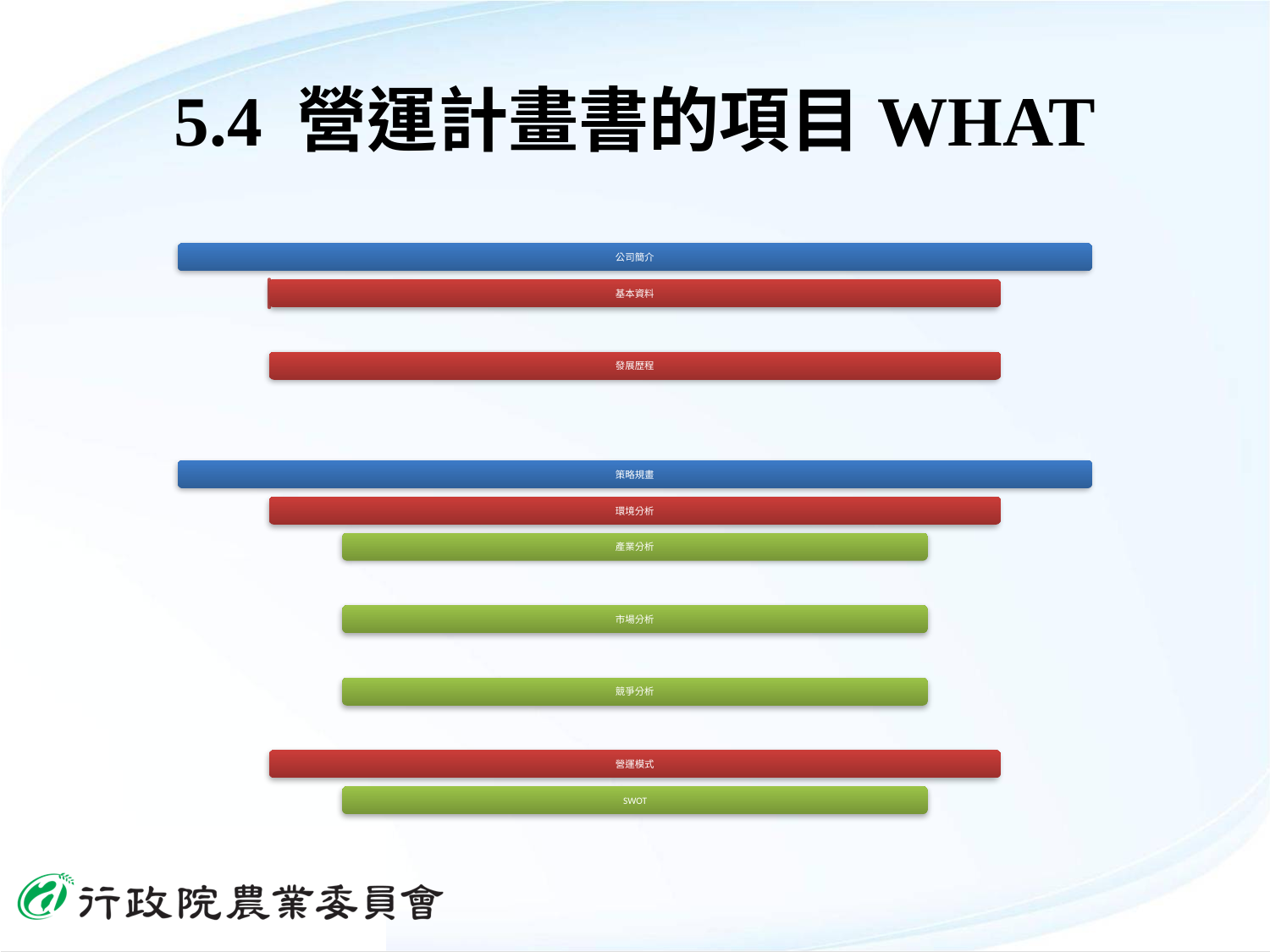

# 5.4 營運計畫書的項目WHAT
公司簡介
營運模式
環境分析
產業分析
策略規畫
基本資料
發展歴程
市場分析
競爭分析
SWOT